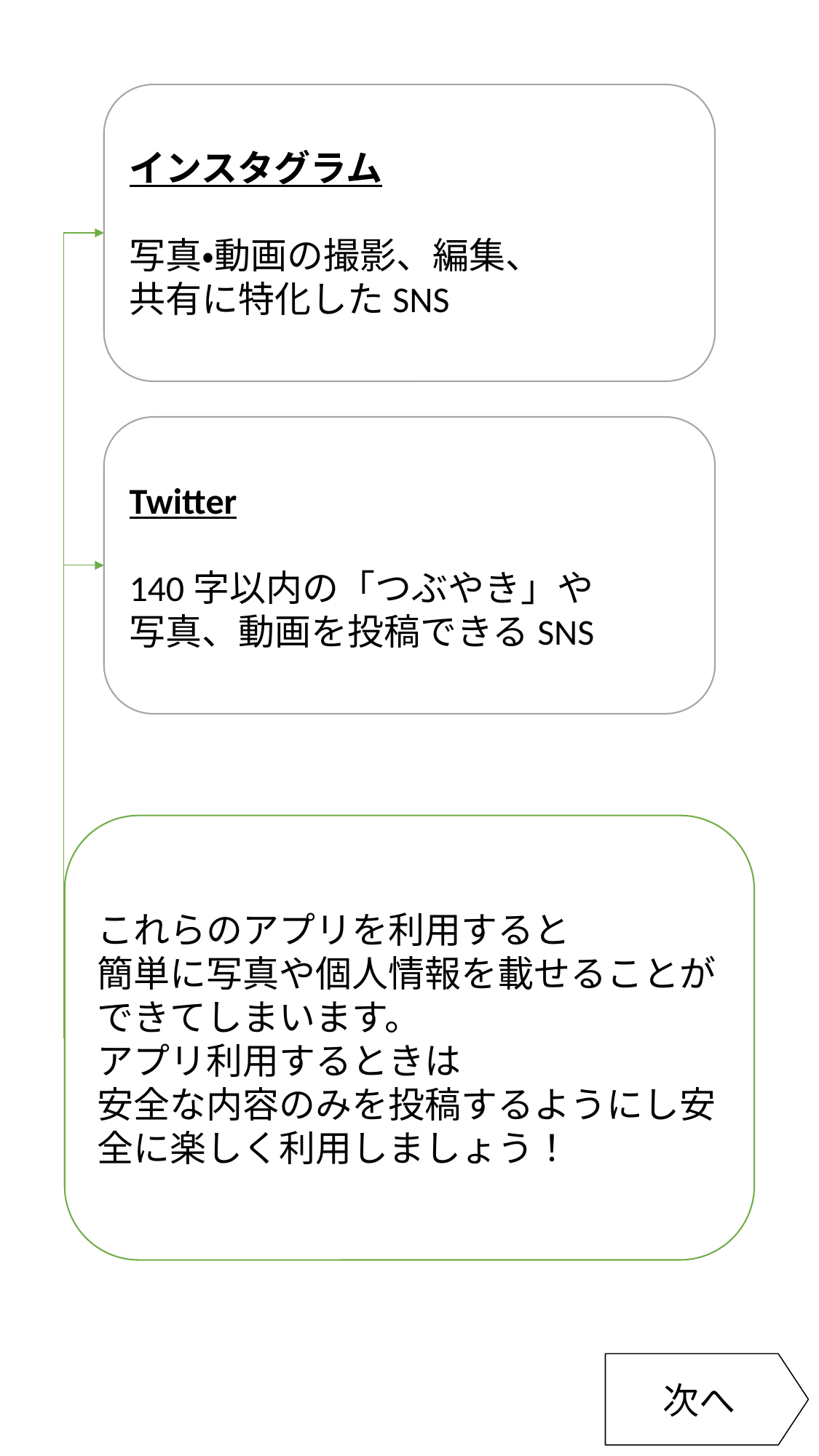

インスタグラム

写真・動画の撮影、編集、
共有に特化したSNS
Twitter

140字以内の「つぶやき」や
写真、動画を投稿できるSNS
これらのアプリを利用すると
簡単に写真や個人情報を載せることができてしまいます。
アプリ利用するときは
安全な内容のみを投稿するようにし安全に楽しく利用しましょう！

次へ